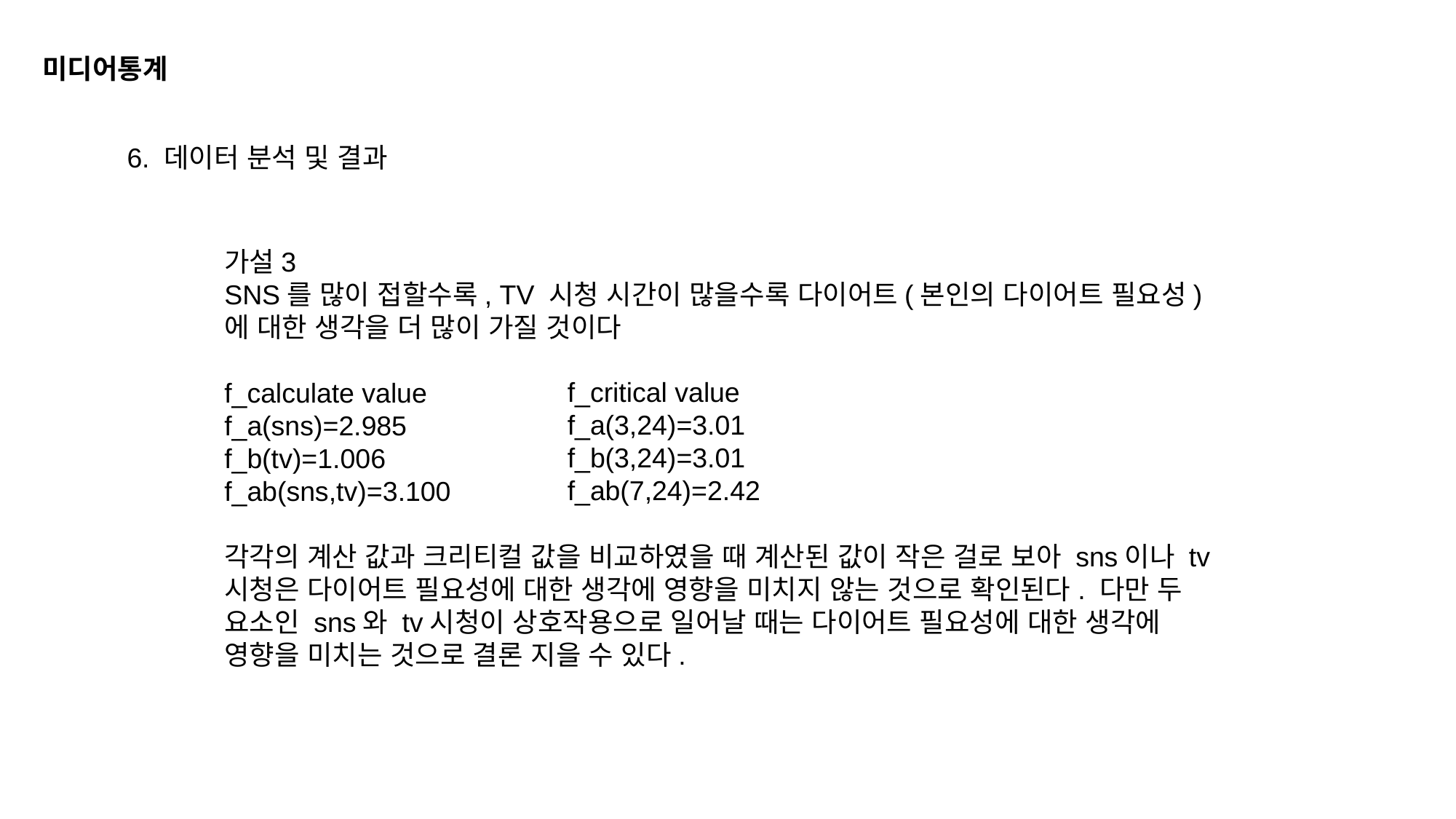

미디어통계
6. 데이터 분석 및 결과
가설3
SNS를 많이 접할수록, TV 시청 시간이 많을수록 다이어트(본인의 다이어트 필요성)에 대한 생각을 더 많이 가질 것이다

f_calculate value
f_a(sns)=2.985
f_b(tv)=1.006
f_ab(sns,tv)=3.100

각각의 계산 값과 크리티컬 값을 비교하였을 때 계산된 값이 작은 걸로 보아 sns이나 tv시청은 다이어트 필요성에 대한 생각에 영향을 미치지 않는 것으로 확인된다. 다만 두 요소인 sns와 tv시청이 상호작용으로 일어날 때는 다이어트 필요성에 대한 생각에 영향을 미치는 것으로 결론 지을 수 있다.
f_critical value
f_a(3,24)=3.01
f_b(3,24)=3.01
f_ab(7,24)=2.42